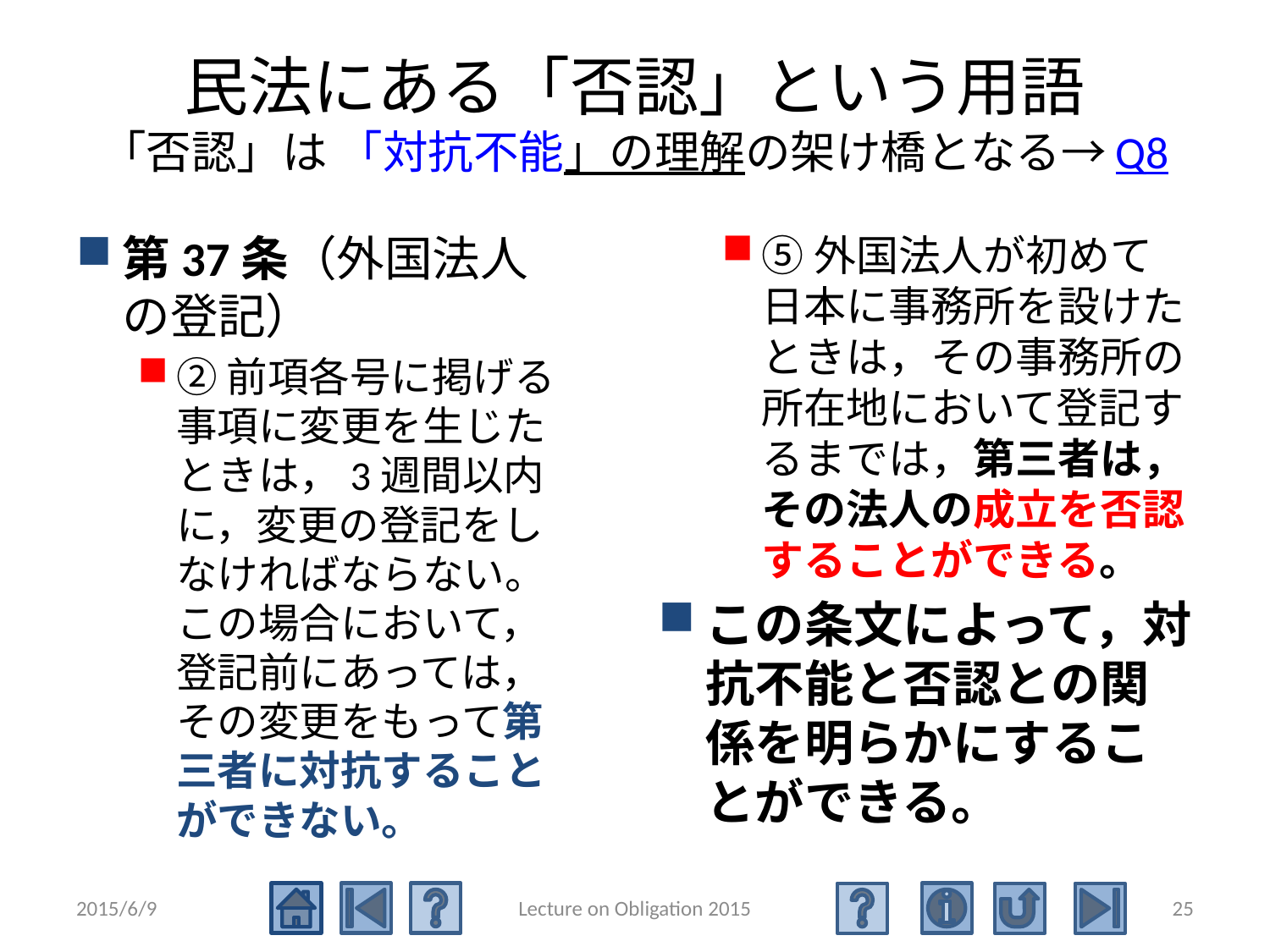

# 民法にある「否認」という用語 「否認」は 「対抗不能」の理解の架け橋となる→Q8
第37条（外国法人の登記）
②前項各号に掲げる事項に変更を生じたときは，3週間以内に，変更の登記をしなければならない。この場合において，登記前にあっては，その変更をもって第三者に対抗することができない。
⑤外国法人が初めて日本に事務所を設けたときは，その事務所の所在地において登記するまでは，第三者は，その法人の成立を否認することができる。
この条文によって，対抗不能と否認との関係を明らかにすることができる。
2015/6/9
Lecture on Obligation 2015
25